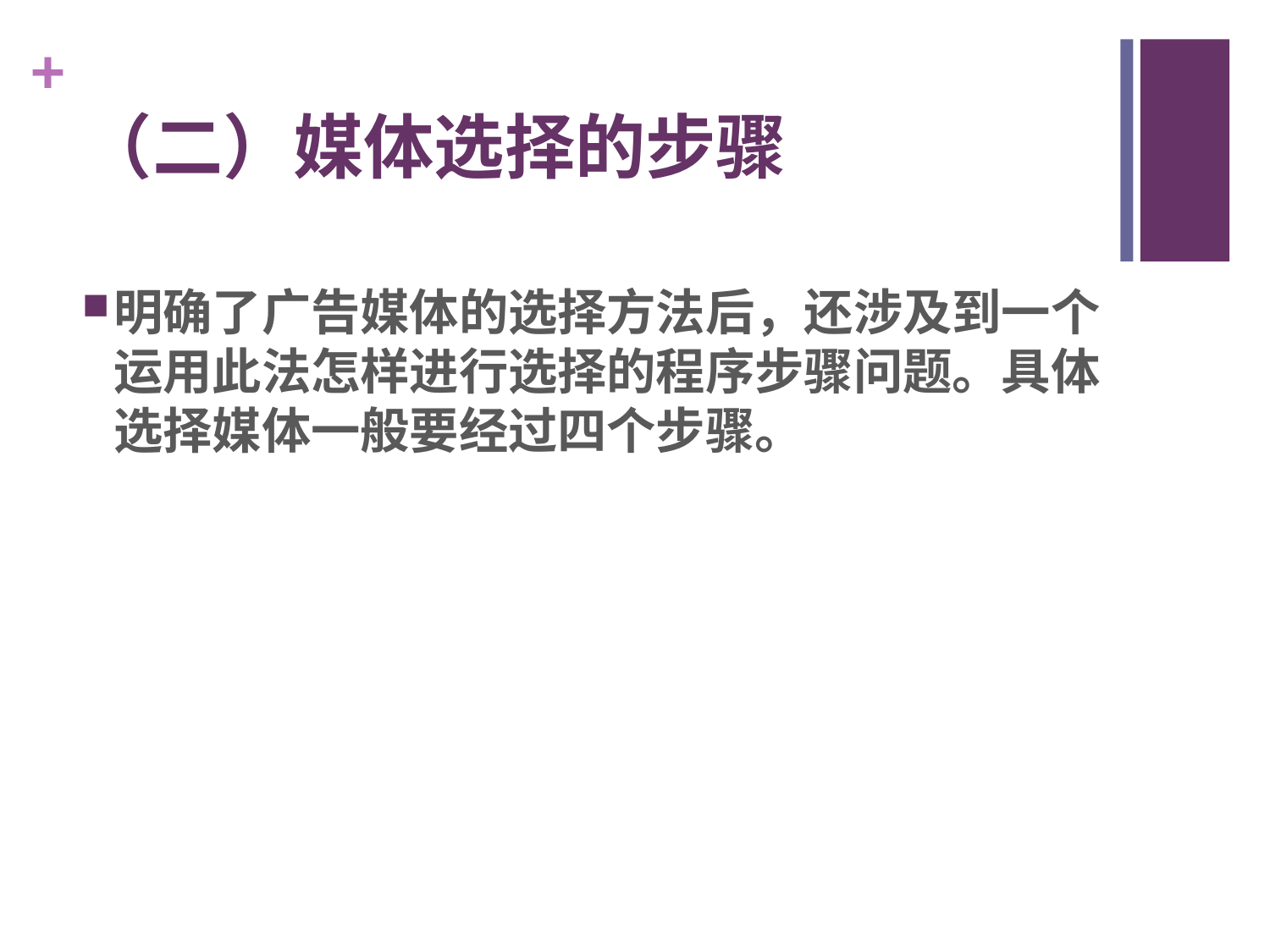

# （二）媒体选择的步骤
明确了广告媒体的选择方法后，还涉及到一个运用此法怎样进行选择的程序步骤问题。具体选择媒体一般要经过四个步骤。